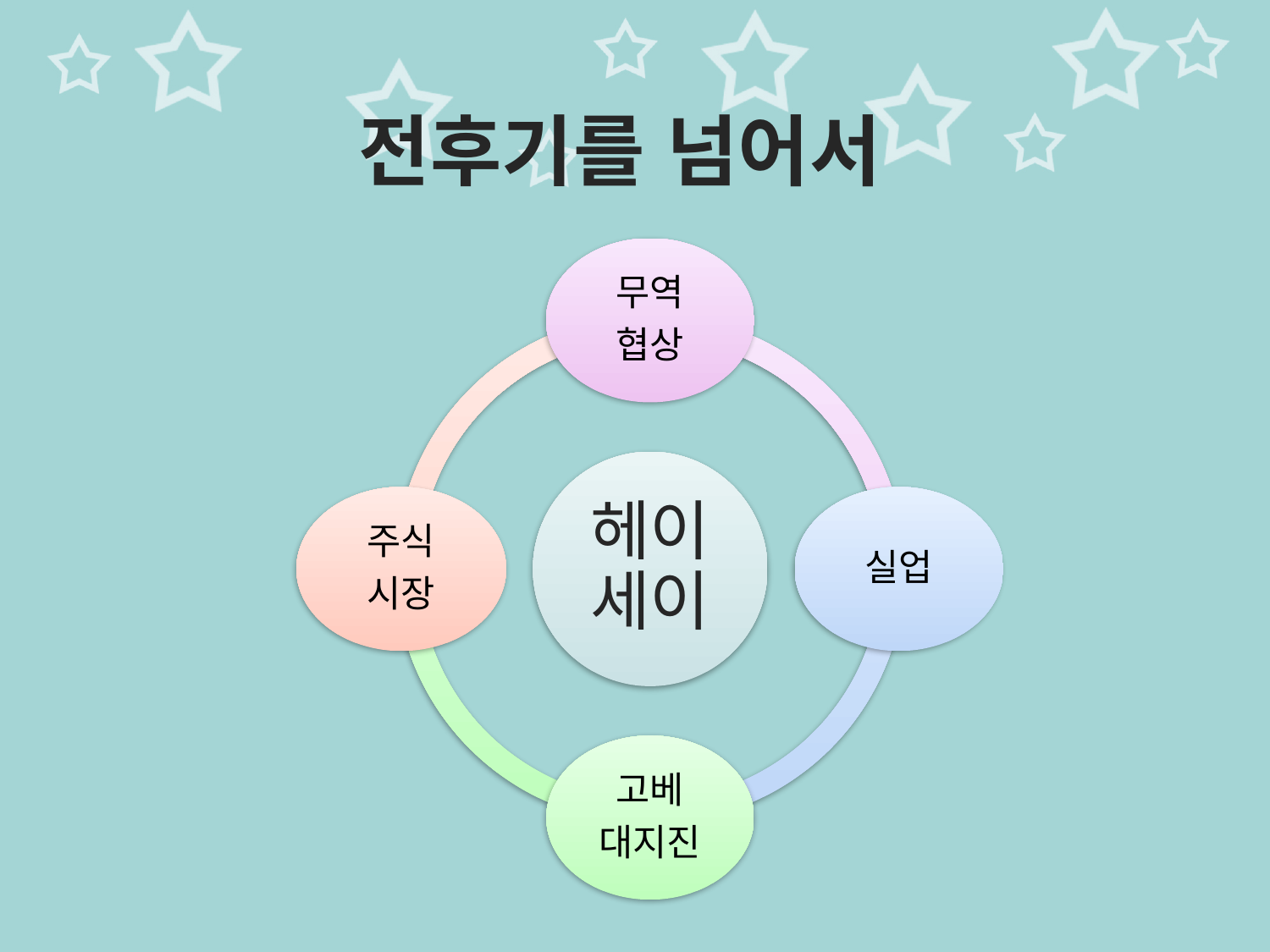

# 전후기를 넘어서
헤이세이
무역
협상
실업
고베
대지진
주식
시장
실업